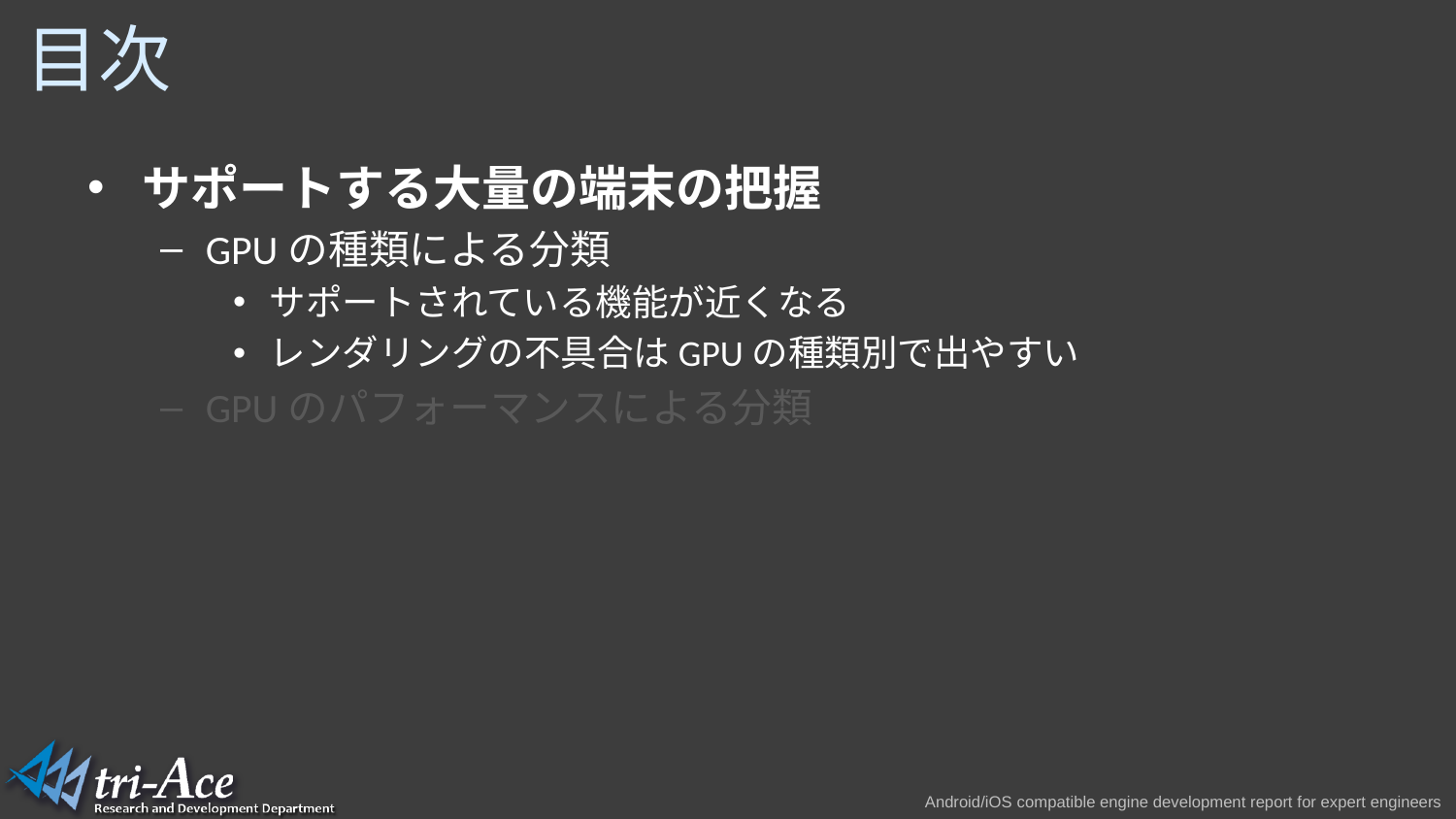

# 目次
サポートする大量の端末の把握
GPUの種類による分類
サポートされている機能が近くなる
レンダリングの不具合はGPUの種類別で出やすい
GPUのパフォーマンスによる分類